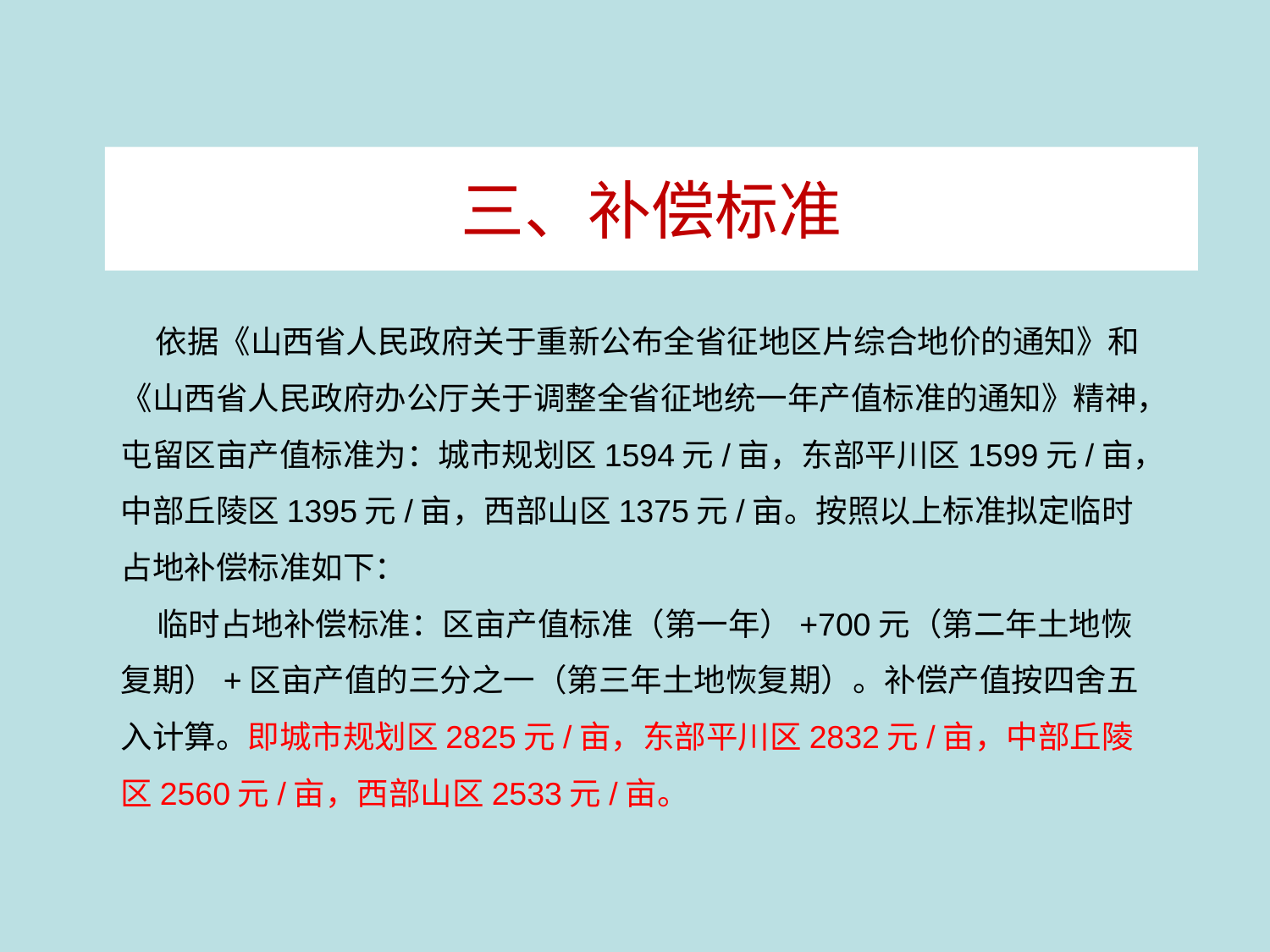

# 三、补偿标准
    依据《山西省人民政府关于重新公布全省征地区片综合地价的通知》和《山西省人民政府办公厅关于调整全省征地统一年产值标准的通知》精神，屯留区亩产值标准为：城市规划区1594元/亩，东部平川区1599元/亩，中部丘陵区1395元/亩，西部山区1375元/亩。按照以上标准拟定临时占地补偿标准如下：
    临时占地补偿标准：区亩产值标准（第一年）+700元（第二年土地恢复期）+区亩产值的三分之一（第三年土地恢复期）。补偿产值按四舍五入计算。即城市规划区2825元/亩，东部平川区2832元/亩，中部丘陵区2560元/亩，西部山区2533元/亩。